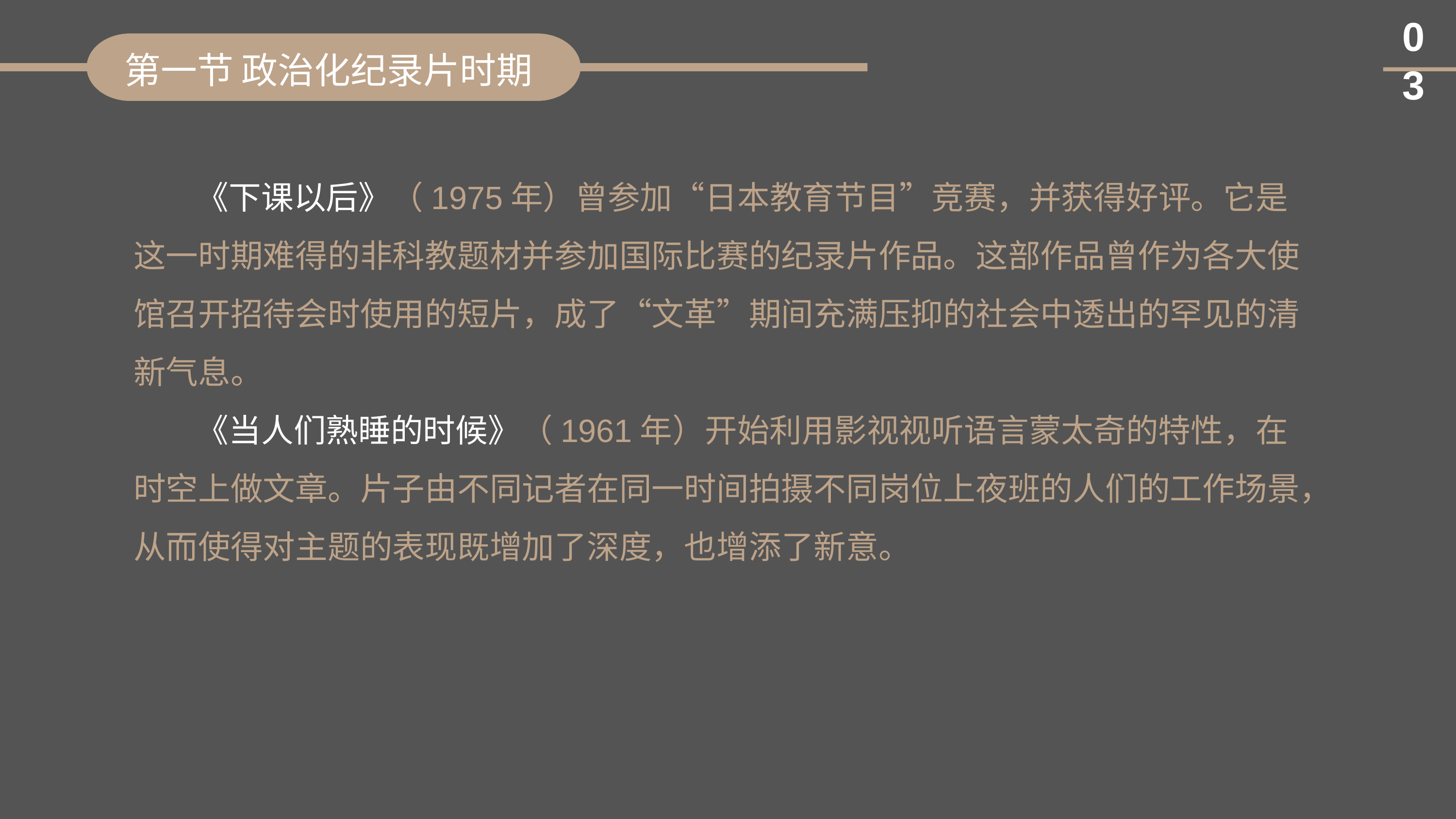

03

第一节 政治化纪录片时期

《下课以后》（1975年）曾参加“日本教育节目”竞赛，并获得好评。它是这一时期难得的非科教题材并参加国际比赛的纪录片作品。这部作品曾作为各大使馆召开招待会时使用的短片，成了“文革”期间充满压抑的社会中透出的罕见的清新气息。
《当人们熟睡的时候》（1961年）开始利用影视视听语言蒙太奇的特性，在时空上做文章。片子由不同记者在同一时间拍摄不同岗位上夜班的人们的工作场景，从而使得对主题的表现既增加了深度，也增添了新意。